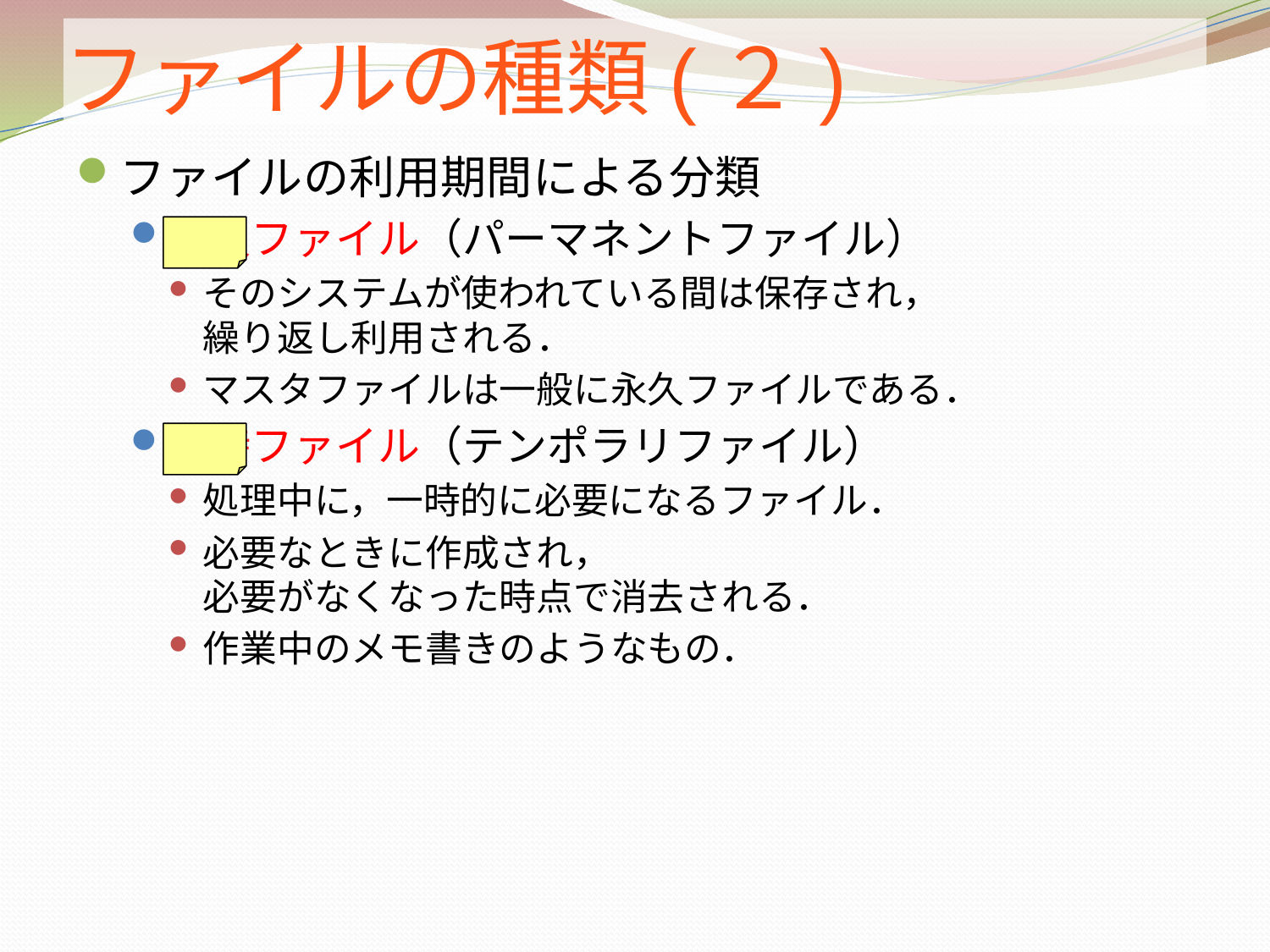

# ファイルの種類(２)
ファイルの利用期間による分類
永久ファイル（パーマネントファイル）
そのシステムが使われている間は保存され，
繰り返し利用される．
マスタファイルは一般に永久ファイルである．
一時ファイル（テンポラリファイル）
処理中に，一時的に必要になるファイル．
必要なときに作成され，
必要がなくなった時点で消去される．
作業中のメモ書きのようなもの．